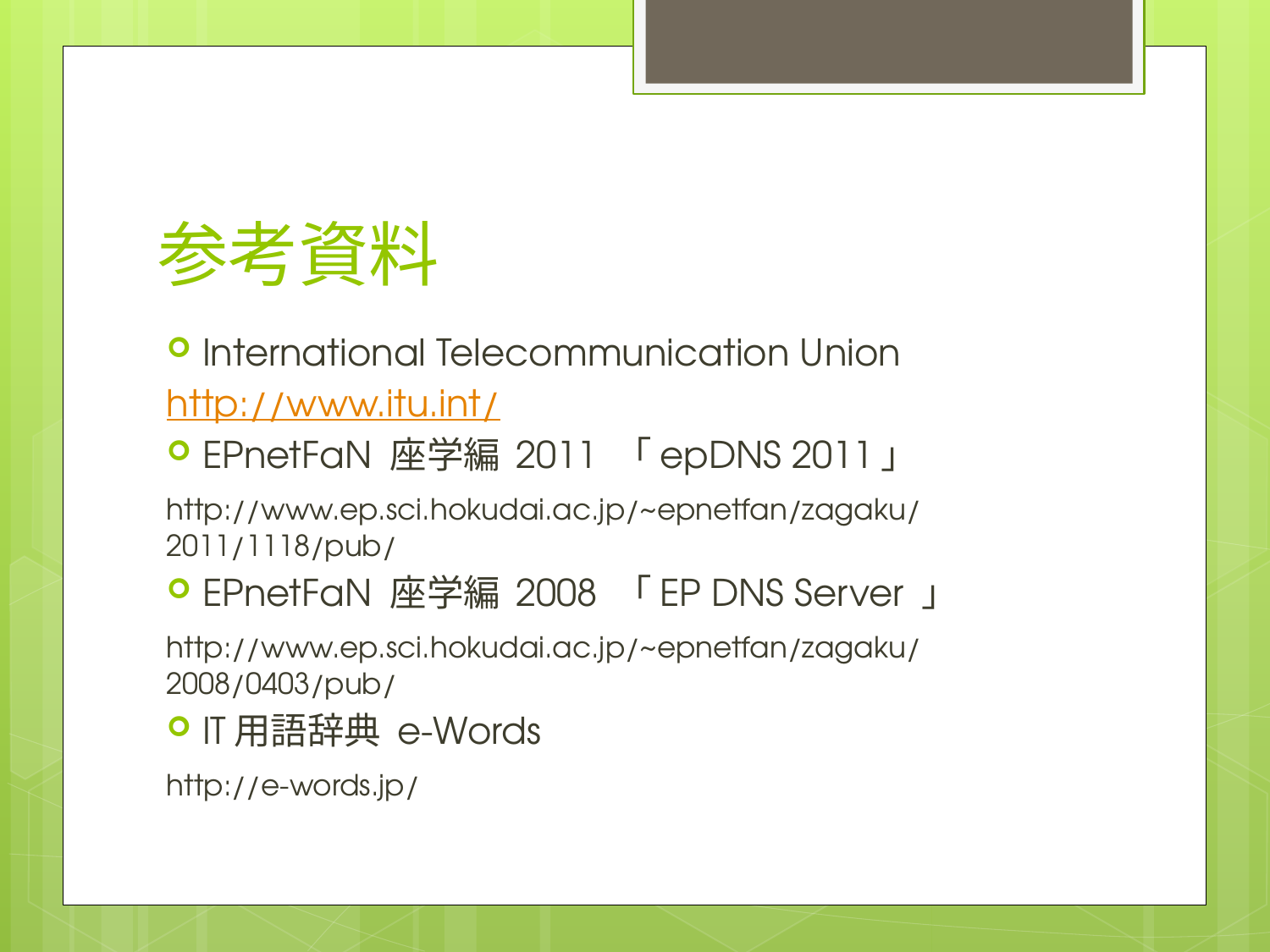

# 参考資料
International Telecommunication Union
	http://www.itu.int/
EPnetFaN 座学編 2011 「epDNS 2011」
	http://www.ep.sci.hokudai.ac.jp/~epnetfan/zagaku/2011/1118/pub/
EPnetFaN 座学編 2008 「EP DNS Server 」
	http://www.ep.sci.hokudai.ac.jp/~epnetfan/zagaku/2008/0403/pub/
IT用語辞典 e-Words
	http://e-words.jp/